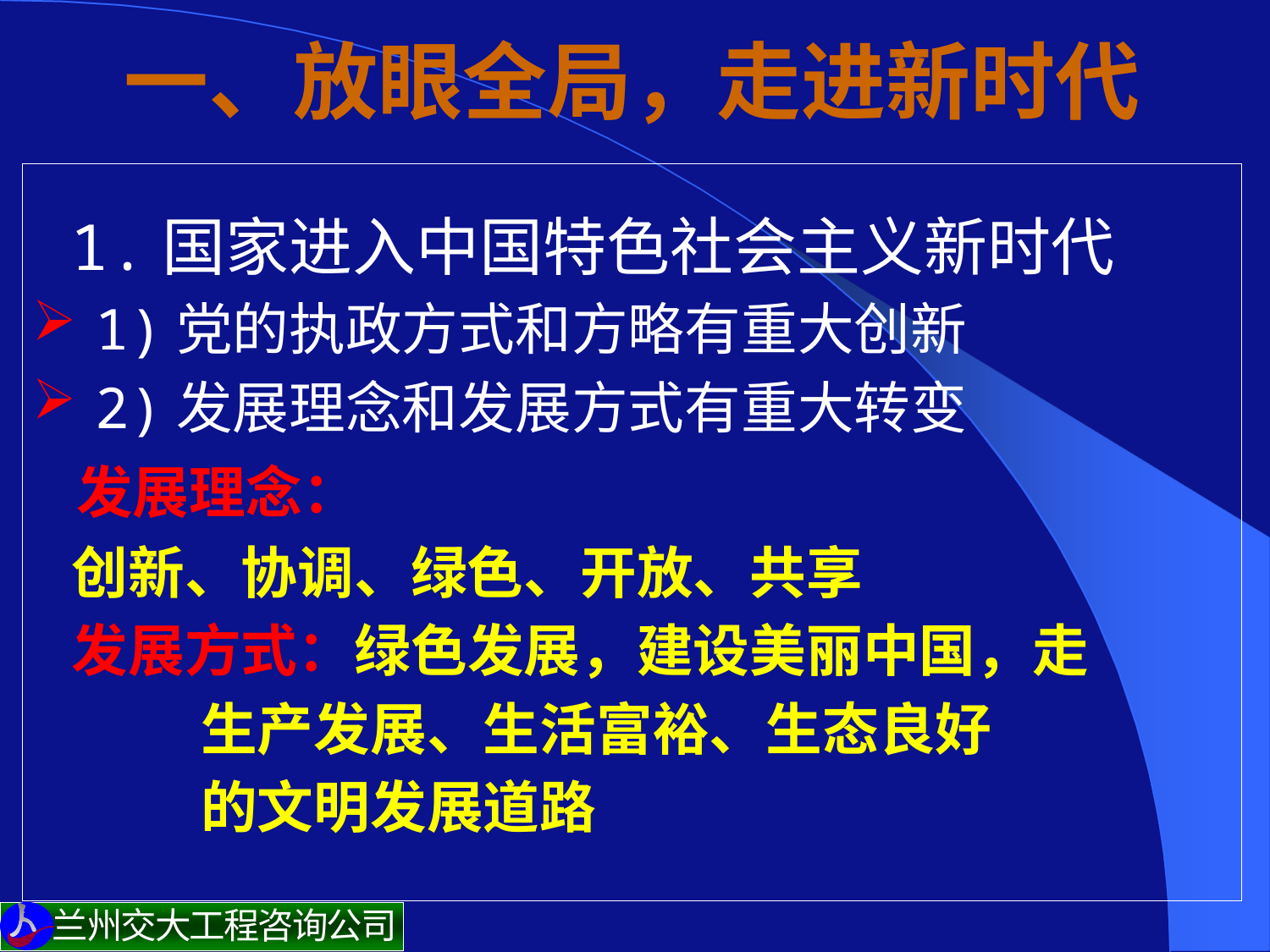

# 一、放眼全局，走进新时代
 1.国家进入中国特色社会主义新时代
1)党的执政方式和方略有重大创新
2)发展理念和发展方式有重大转变
  发展理念：
  创新、协调、绿色、开放、共享
  发展方式：绿色发展，建设美丽中国，走
            生产发展、生活富裕、生态良好
            的文明发展道路